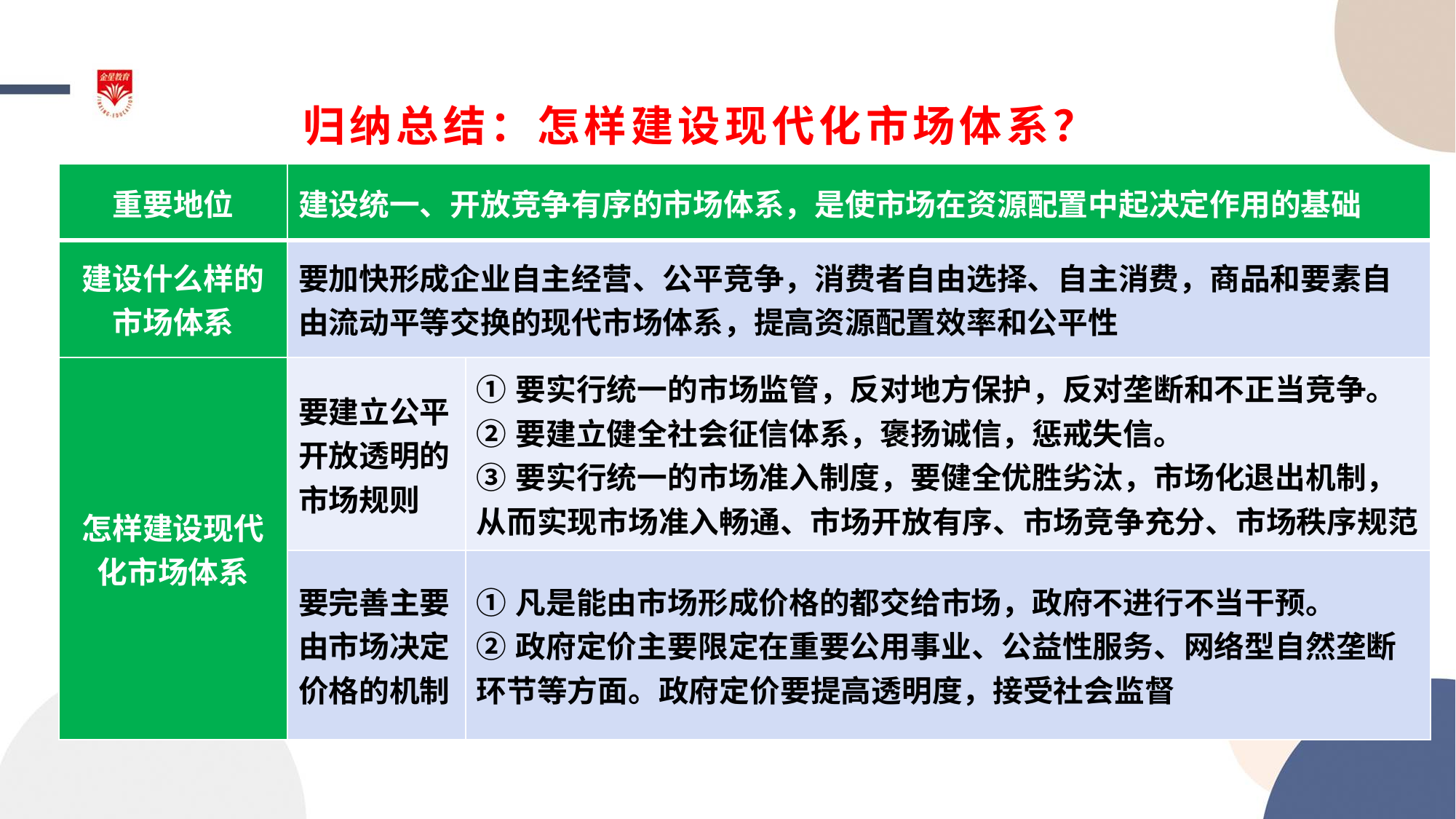

# 归纳总结：怎样建设现代化市场体系？
| 重要地位 | 建设统一、开放竞争有序的市场体系，是使市场在资源配置中起决定作用的基础 |  |
| --- | --- | --- |
| 建设什么样的市场体系 | 要加快形成企业自主经营、公平竞争，消费者自由选择、自主消费，商品和要素自由流动平等交换的现代市场体系，提高资源配置效率和公平性 |  |
| 怎样建设现代化市场体系 | 要建立公平开放透明的市场规则 | ①要实行统一的市场监管，反对地方保护，反对垄断和不正当竞争。 ②要建立健全社会征信体系，褒扬诚信，惩戒失信。 ③要实行统一的市场准入制度，要健全优胜劣汰，市场化退出机制，从而实现市场准入畅通、市场开放有序、市场竞争充分、市场秩序规范 |
|  | 要完善主要由市场决定价格的机制 | ①凡是能由市场形成价格的都交给市场，政府不进行不当干预。 ②政府定价主要限定在重要公用事业、公益性服务、网络型自然垄断环节等方面。政府定价要提高透明度，接受社会监督 |